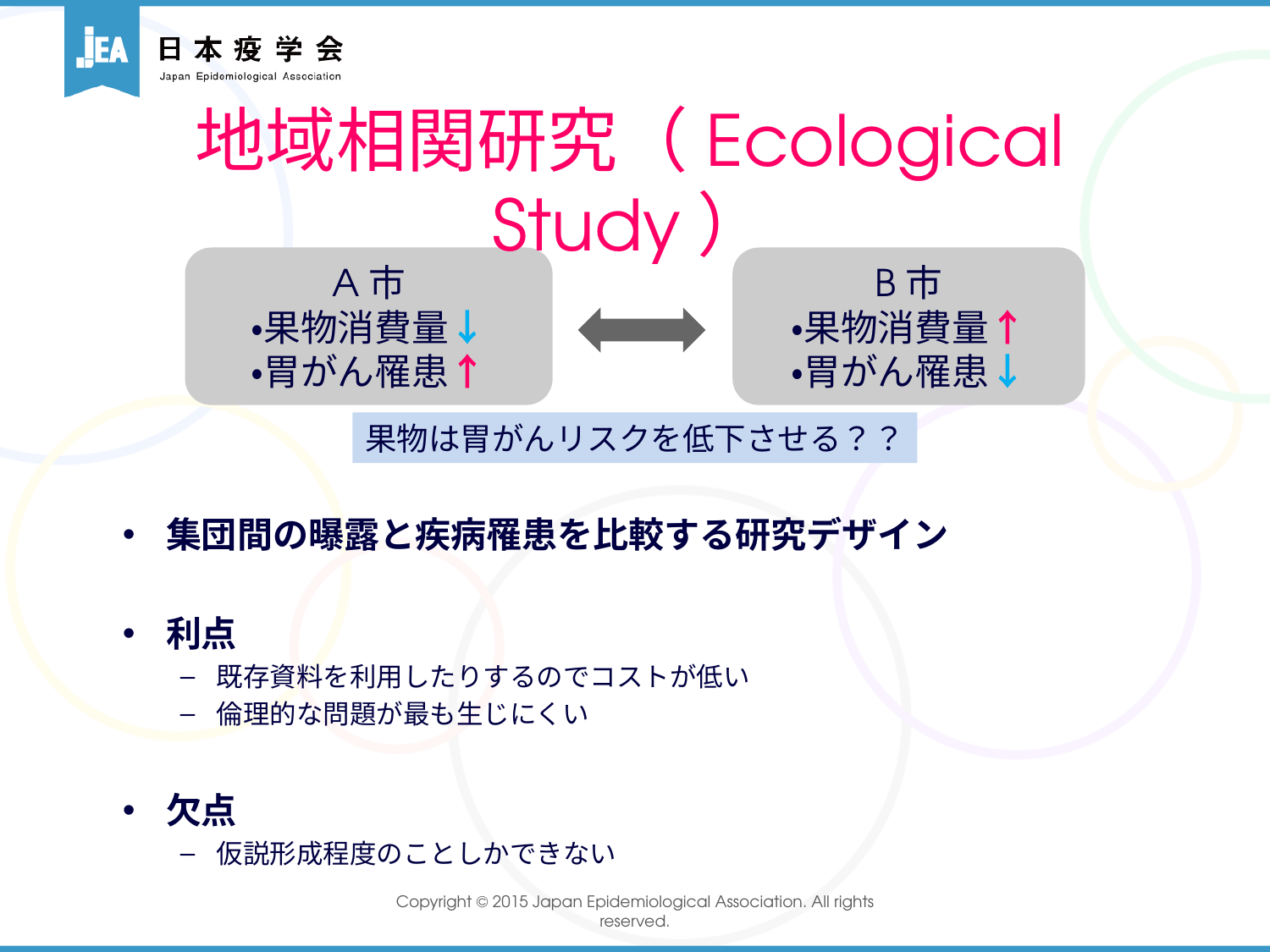

# 地域相関研究（Ecological Study）
A市
・果物消費量↓
・胃がん罹患↑
B市
・果物消費量↑
・胃がん罹患↓

果物は胃がんリスクを低下させる？？
集団間の曝露と疾病罹患を比較する研究デザイン

利点
既存資料を利用したりするのでコストが低い
倫理的な問題が最も生じにくい

欠点
仮説形成程度のことしかできない